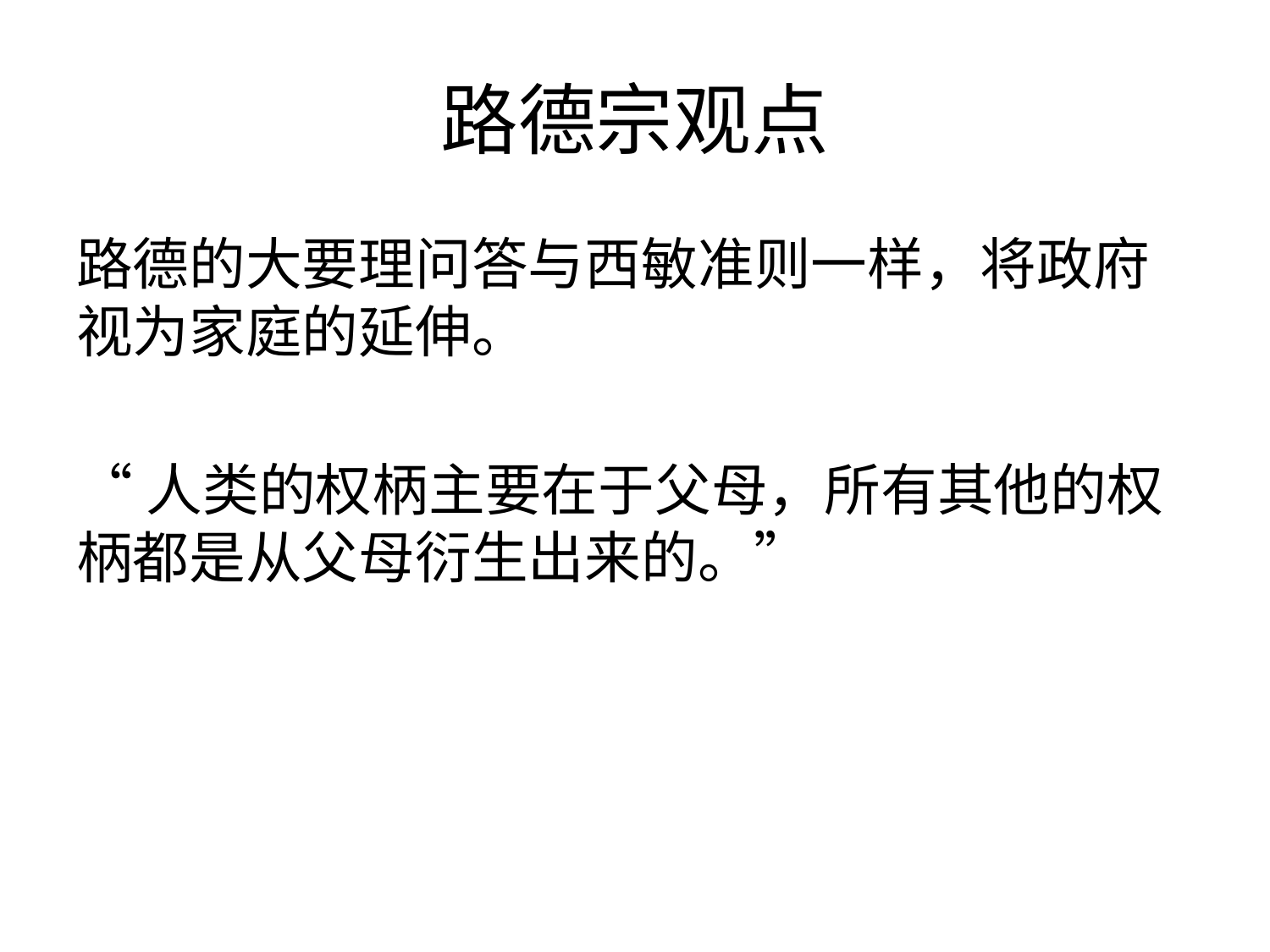

# 路德宗观点
路德的大要理问答与西敏准则一样，将政府视为家庭的延伸。

“人类的权柄主要在于父母，所有其他的权柄都是从父母衍生出来的。”